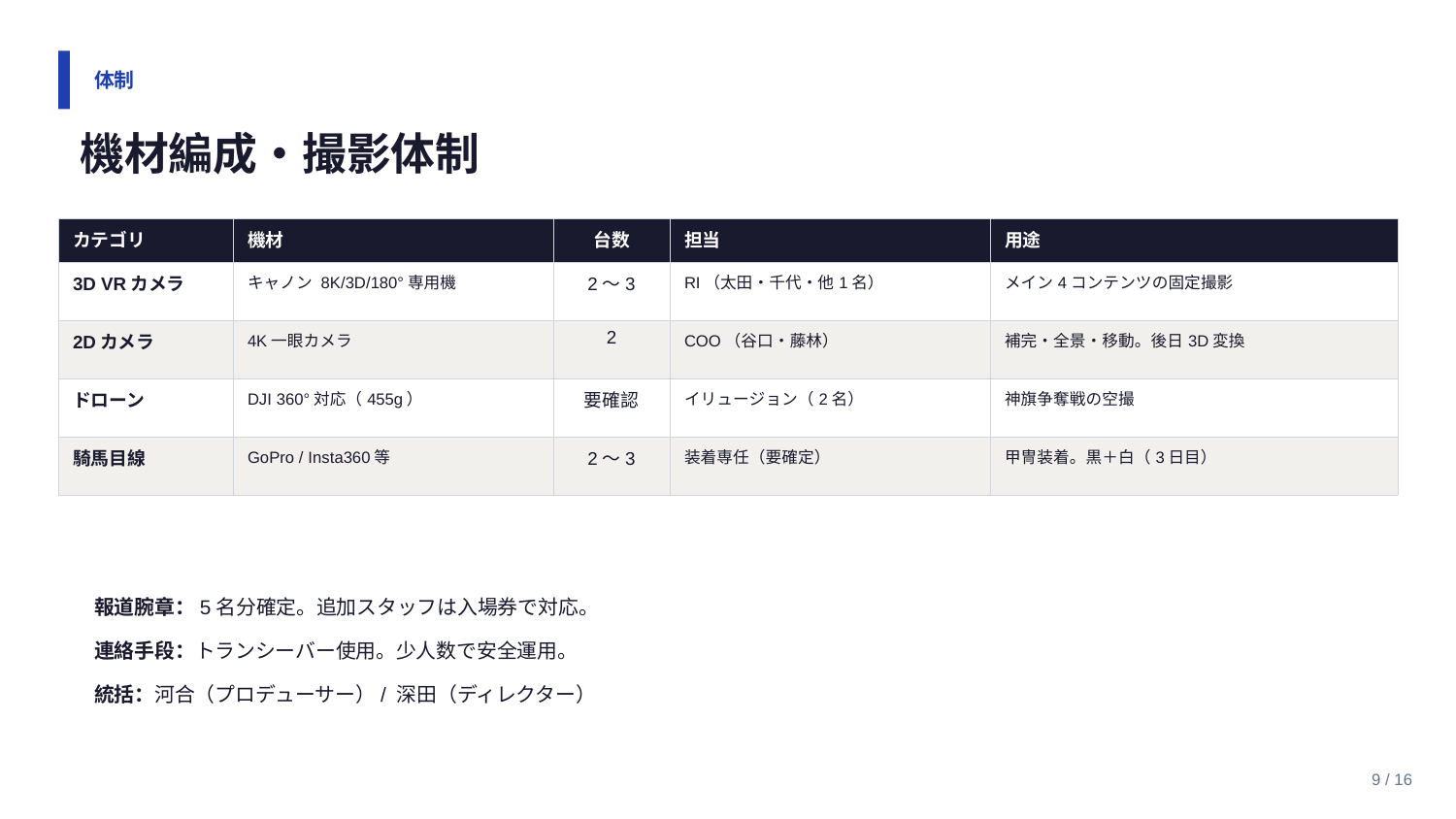

体制
機材編成・撮影体制
| カテゴリ | 機材 | 台数 | 担当 | 用途 |
| --- | --- | --- | --- | --- |
| 3D VRカメラ | キャノン 8K/3D/180°専用機 | 2〜3 | RI（太田・千代・他1名） | メイン4コンテンツの固定撮影 |
| 2Dカメラ | 4K一眼カメラ | 2 | COO（谷口・藤林） | 補完・全景・移動。後日3D変換 |
| ドローン | DJI 360°対応（455g） | 要確認 | イリュージョン（2名） | 神旗争奪戦の空撮 |
| 騎馬目線 | GoPro / Insta360等 | 2〜3 | 装着専任（要確定） | 甲冑装着。黒＋白（3日目） |
報道腕章：5名分確定。追加スタッフは入場券で対応。
連絡手段：トランシーバー使用。少人数で安全運用。
統括：河合（プロデューサー）/ 深田（ディレクター）
9 / 16